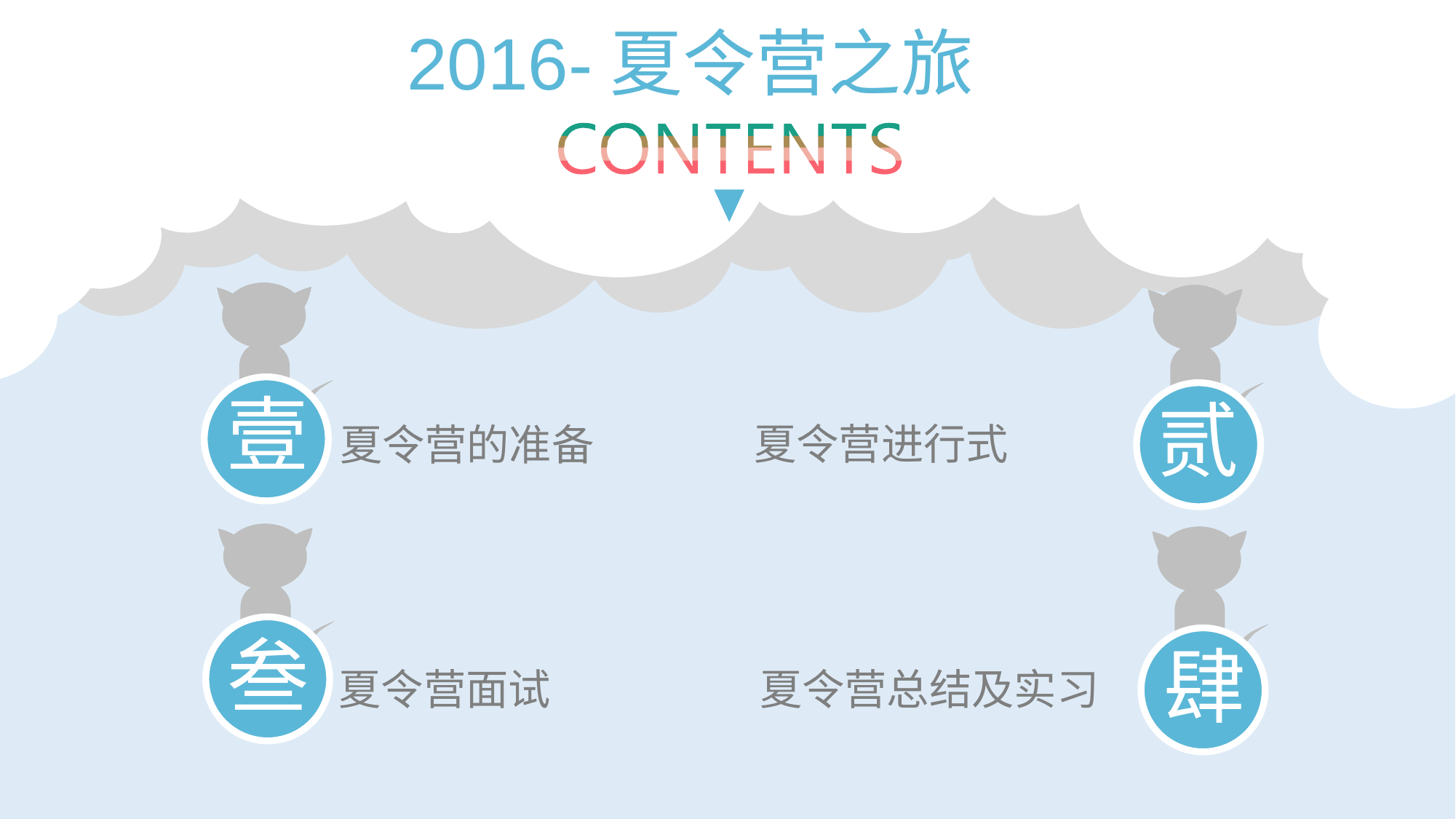

2016-夏令营之旅

壹

贰
夏令营进行式
夏令营的准备

叁

肆
夏令营面试
夏令营总结及实习